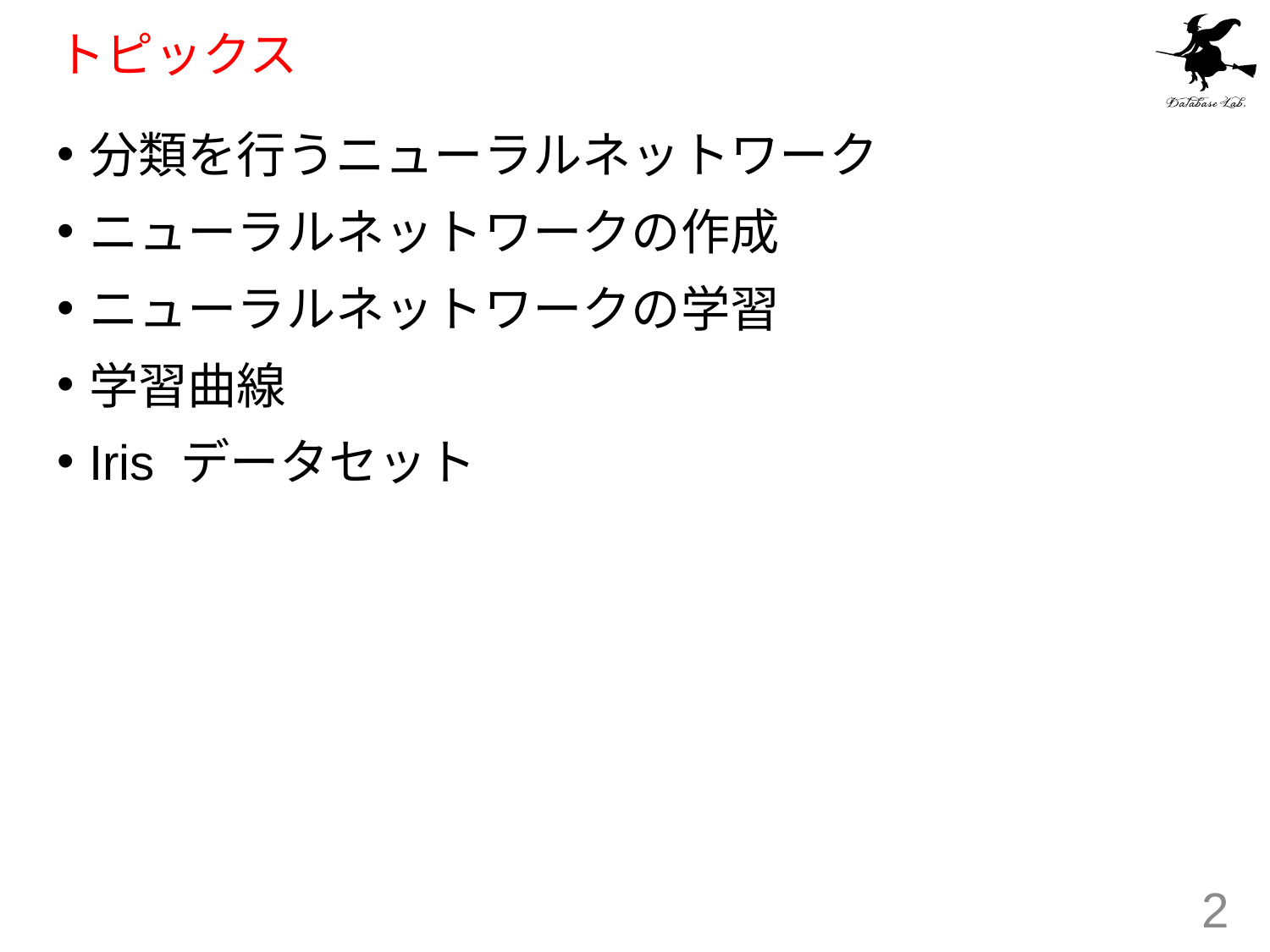

# トピックス
分類を行うニューラルネットワーク
ニューラルネットワークの作成
ニューラルネットワークの学習
学習曲線
Iris データセット
2